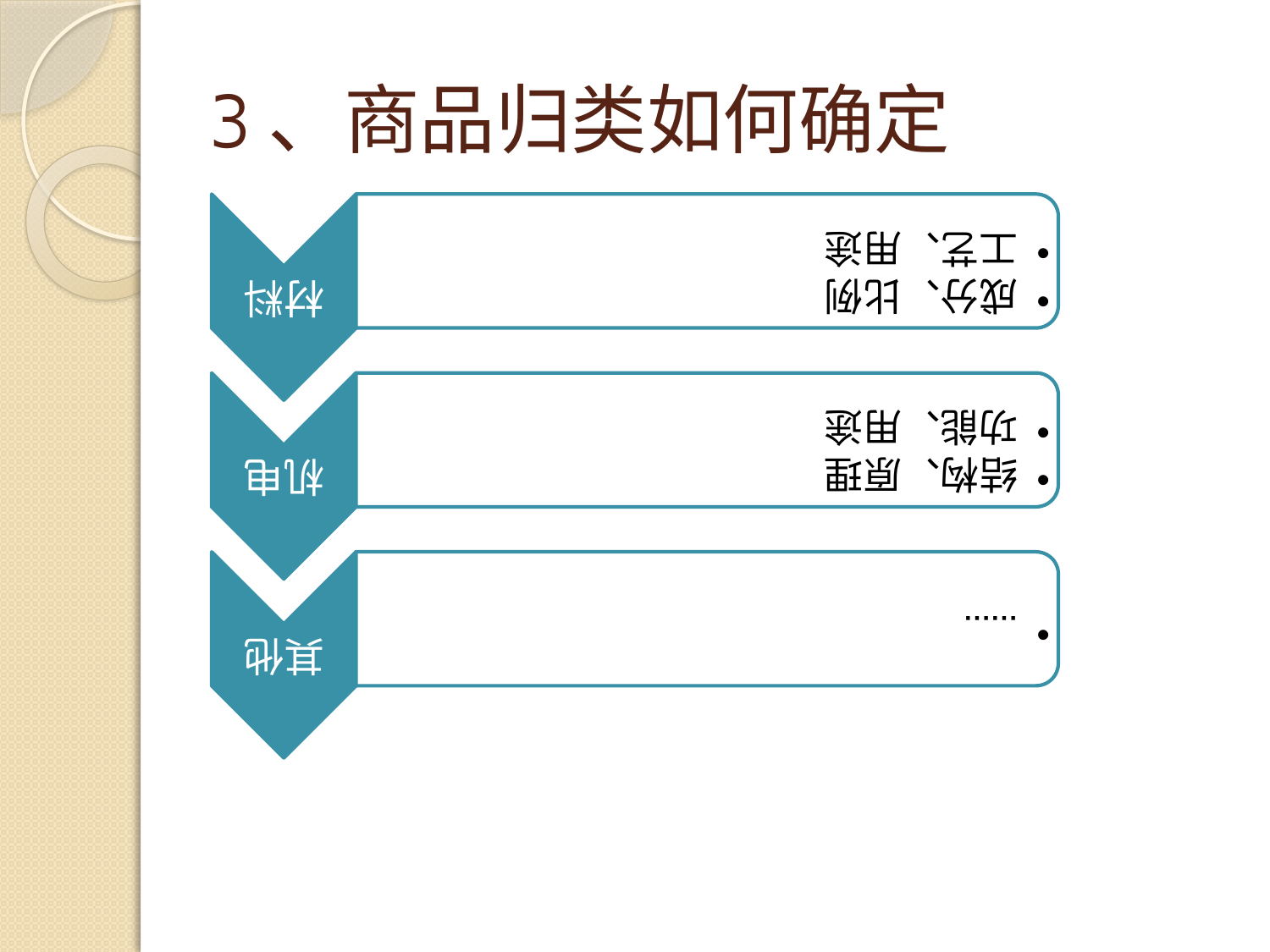

# 3、商品归类如何确定
材料
成分、比例
工艺、用途
机电
结构、原理
功能、用途
其他
……